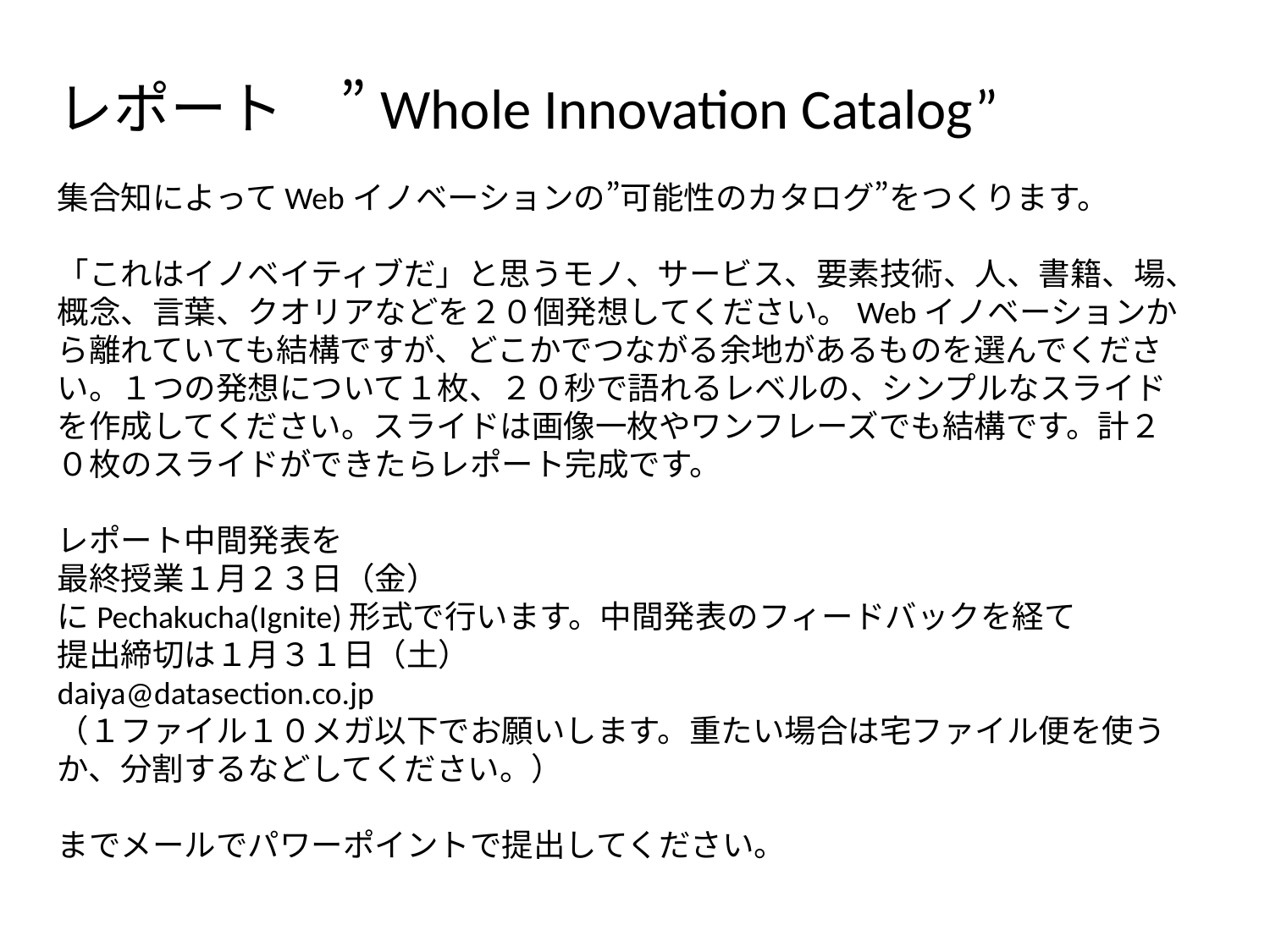

レポート　”Whole Innovation Catalog”

集合知によってWebイノベーションの”可能性のカタログ”をつくります。

「これはイノベイティブだ」と思うモノ、サービス、要素技術、人、書籍、場、概念、言葉、クオリアなどを２０個発想してください。Webイノベーションから離れていても結構ですが、どこかでつながる余地があるものを選んでください。１つの発想について１枚、２０秒で語れるレベルの、シンプルなスライドを作成してください。スライドは画像一枚やワンフレーズでも結構です。計２０枚のスライドができたらレポート完成です。

レポート中間発表を
最終授業１月２３日（金）
にPechakucha(Ignite)形式で行います。中間発表のフィードバックを経て
提出締切は１月３１日（土）
daiya@datasection.co.jp
（１ファイル１０メガ以下でお願いします。重たい場合は宅ファイル便を使うか、分割するなどしてください。）

までメールでパワーポイントで提出してください。